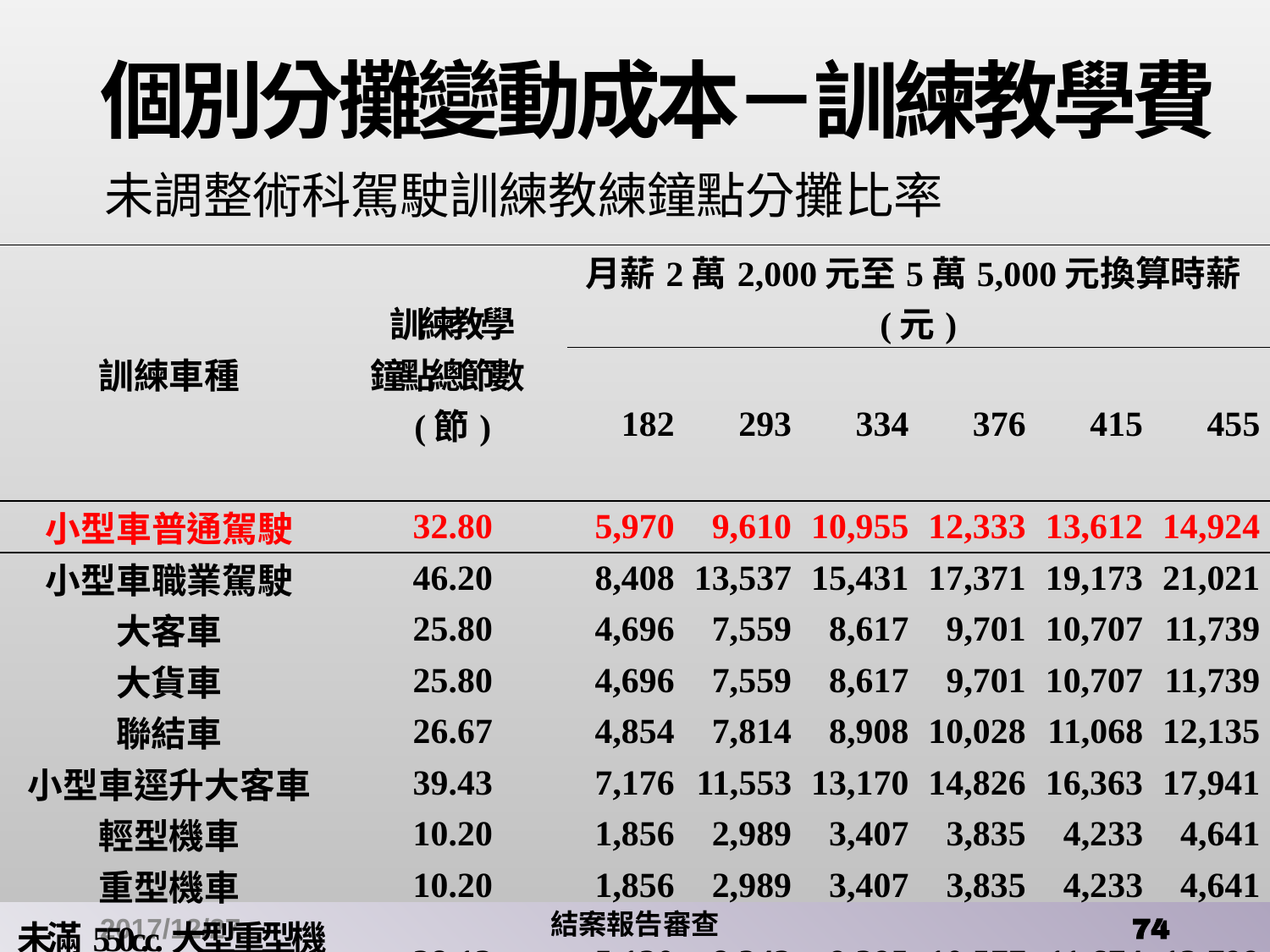

# 個別分攤變動成本－訓練教學費
未調整術科駕駛訓練教練鐘點分攤比率
| 訓練車種 | 訓練教學 鐘點總節數(節) | 月薪2萬2,000元至5萬5,000元換算時薪(元) |  |  |  |  |  |
| --- | --- | --- | --- | --- | --- | --- | --- |
|  |  | 182 | 293 | 334 | 376 | 415 | 455 |
| 小型車普通駕駛 | 32.80 | 5,970 | 9,610 | 10,955 | 12,333 | 13,612 | 14,924 |
| 小型車職業駕駛 | 46.20 | 8,408 | 13,537 | 15,431 | 17,371 | 19,173 | 21,021 |
| 大客車 | 25.80 | 4,696 | 7,559 | 8,617 | 9,701 | 10,707 | 11,739 |
| 大貨車 | 25.80 | 4,696 | 7,559 | 8,617 | 9,701 | 10,707 | 11,739 |
| 聯結車 | 26.67 | 4,854 | 7,814 | 8,908 | 10,028 | 11,068 | 12,135 |
| 小型車逕升大客車 | 39.43 | 7,176 | 11,553 | 13,170 | 14,826 | 16,363 | 17,941 |
| 輕型機車 | 10.20 | 1,856 | 2,989 | 3,407 | 3,835 | 4,233 | 4,641 |
| 重型機車 | 10.20 | 1,856 | 2,989 | 3,407 | 3,835 | 4,233 | 4,641 |
| 未滿550c.c.大型重型機車 | 28.13 | 5,120 | 8,242 | 9,395 | 10,577 | 11,674 | 12,799 |
| 550c.c.以上大型重型機車 | 28.50 | 5,187 | 8,351 | 9,519 | 10,716 | 11,828 | 12,968 |
| 小型車掛附拖車 | 16.13 | 2,936 | 4,726 | 5,387 | 6,065 | 6,694 | 7,339 |
2017/12/27
結案報告審查
74